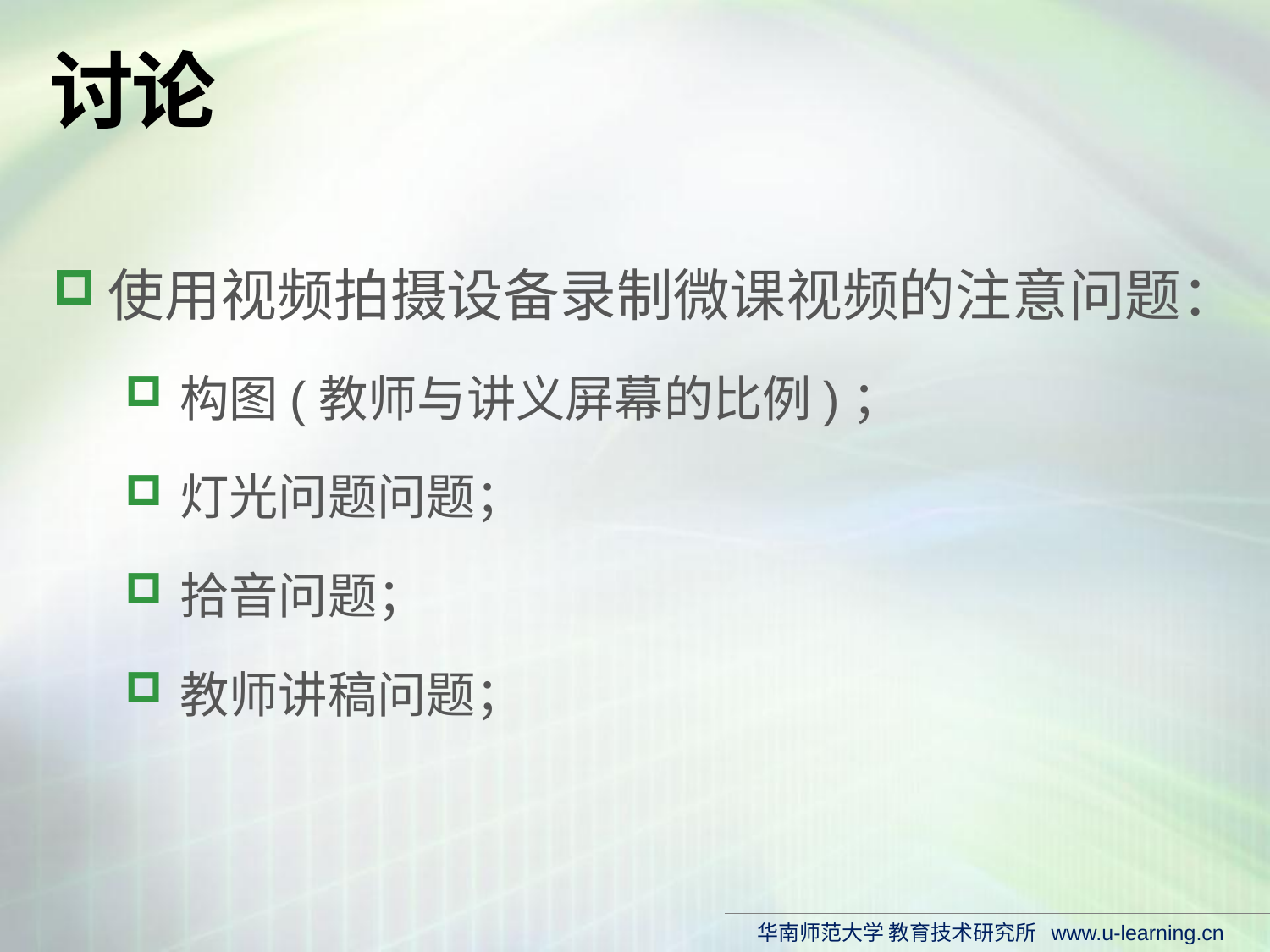

# 讨论
使用视频拍摄设备录制微课视频的注意问题：
构图(教师与讲义屏幕的比例)；
灯光问题问题；
拾音问题；
教师讲稿问题；